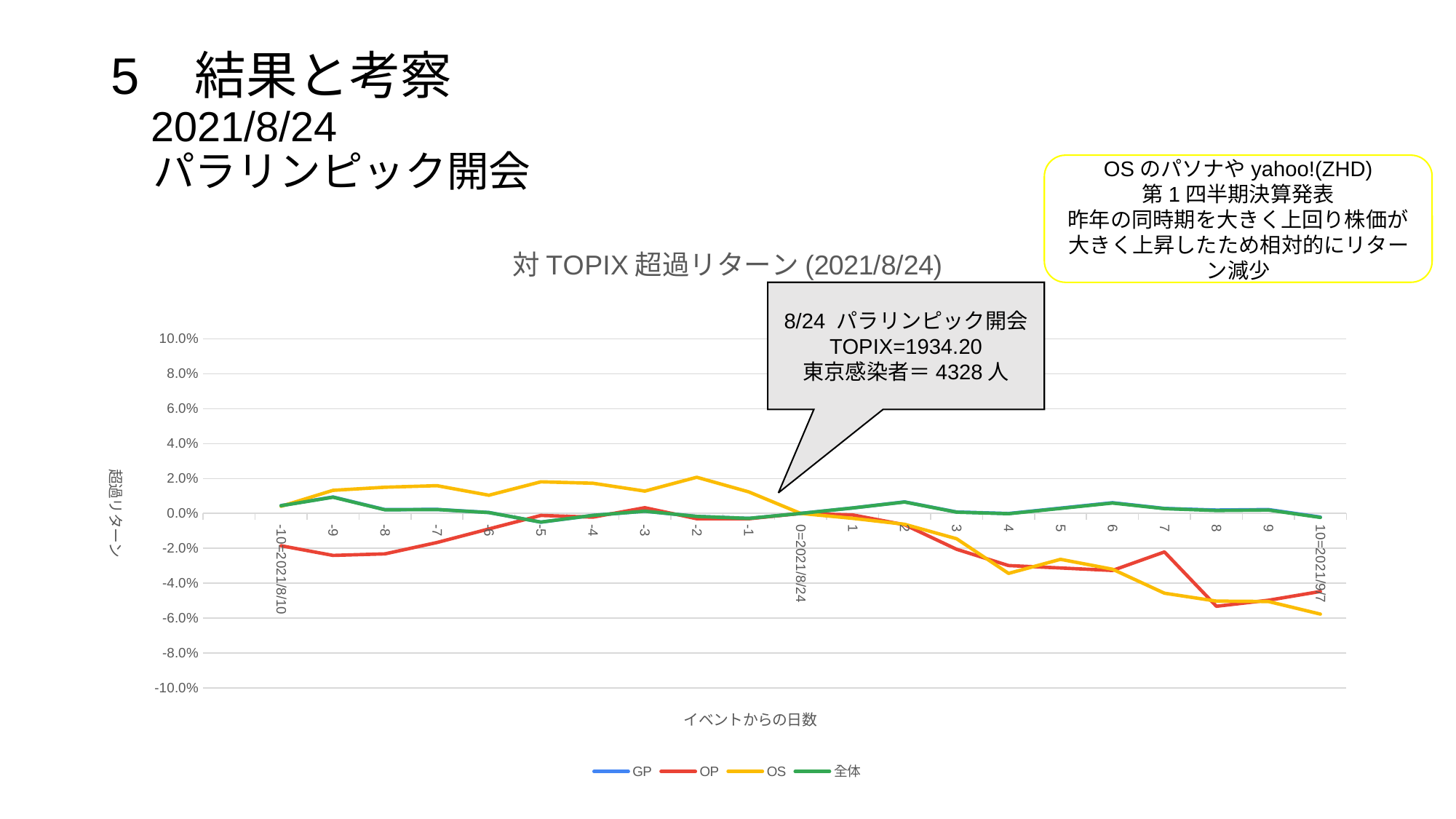

# 5	結果と考察 　2021/8/24 　パラリンピック開会
OSのパソナやyahoo!(ZHD)
第1四半期決算発表
昨年の同時期を大きく上回り株価が大きく上昇したため相対的にリターン減少

### Chart: 対TOPIX超過リターン(2021/8/24)

| Category | GP | OP | OS | 全体 |
|---|---|---|---|---|
| 10=2021/9/7 | -0.002118371990084947 | -0.04475321476576813 | -0.057718328060153035 | -0.002331353963032993 |
| 9 | 0.0022047658504881634 | -0.04979972247163957 | -0.05051231143656564 | 0.001946589263419585 |
| 8 | 0.0019039178664361084 | -0.05323315969265604 | -0.050273135497554765 | 0.0016324979344791036 |
| 7 | 0.0028409758515982528 | -0.022103587092899737 | -0.045756282009220314 | 0.0027189065728871822 |
| 6 | 0.006143351500870737 | -0.03271171914312032 | -0.03199563759619806 | 0.005957222755454138 |
| 5 | 0.003012741897625228 | -0.03128435349299449 | -0.026318449139989687 | 0.002848549324379078 |
| 4 | -5.1460349906638087e-05 | -0.029905915354529813 | -0.03440097575327052 | -0.00019463901760250358 |
| 3 | 0.0008060979447034079 | -0.020561547932732373 | -0.01452196804510968 | 0.0007049593995693305 |
| 2 | 0.006614189965307146 | -0.006511221398785259 | -0.0062497164412011474 | 0.006550139945529429 |
| 1 | 0.003113318506774248 | -0.0008627517298001076 | -0.0028414229801009636 | 0.0030946736632532406 |
| 0=2021/8/24 | 0.0 | 0.0 | 0.0 | 0.0 |
| -1 | -0.002881210147393214 | -0.0031012576389872794 | 0.012359738878279201 | -0.0028796807679063907 |
| -2 | -0.0017262609687509964 | -0.00305933756242294 | 0.020730403364778265 | -0.0017316989247039853 |
| -3 | 0.001265861821189977 | 0.0032618827405676014 | 0.012793194506391829 | 0.0012755425480987827 |
| -4 | -0.0011494794574270053 | -0.002159338544399895 | 0.017301802895704467 | -0.0011506125919999782 |
| -5 | -0.005018060398223617 | -0.0011819555285273505 | 0.018118396943760513 | -0.004991164476979313 |
| -6 | 0.0005128263914274747 | -0.008903354439424468 | 0.01044368136089744 | 0.0004773969421314264 |
| -7 | 0.0022860830953554435 | -0.016691205661346173 | 0.01591025548998926 | 0.0022166810863194324 |
| -8 | 0.002161656632915704 | -0.023194543530475106 | 0.015025917850063852 | 0.002064189415765 |
| -9 | 0.00943792151497802 | -0.024088934089298422 | 0.013256770356713854 | 0.009305738119617768 |
| -10=2021/8/10 | 0.004486577657902113 | -0.0185418386932579 | 0.004056263729958293 | 0.004387748293693164 |
8/24 パラリンピック開会
TOPIX=1934.20
東京感染者＝4328人